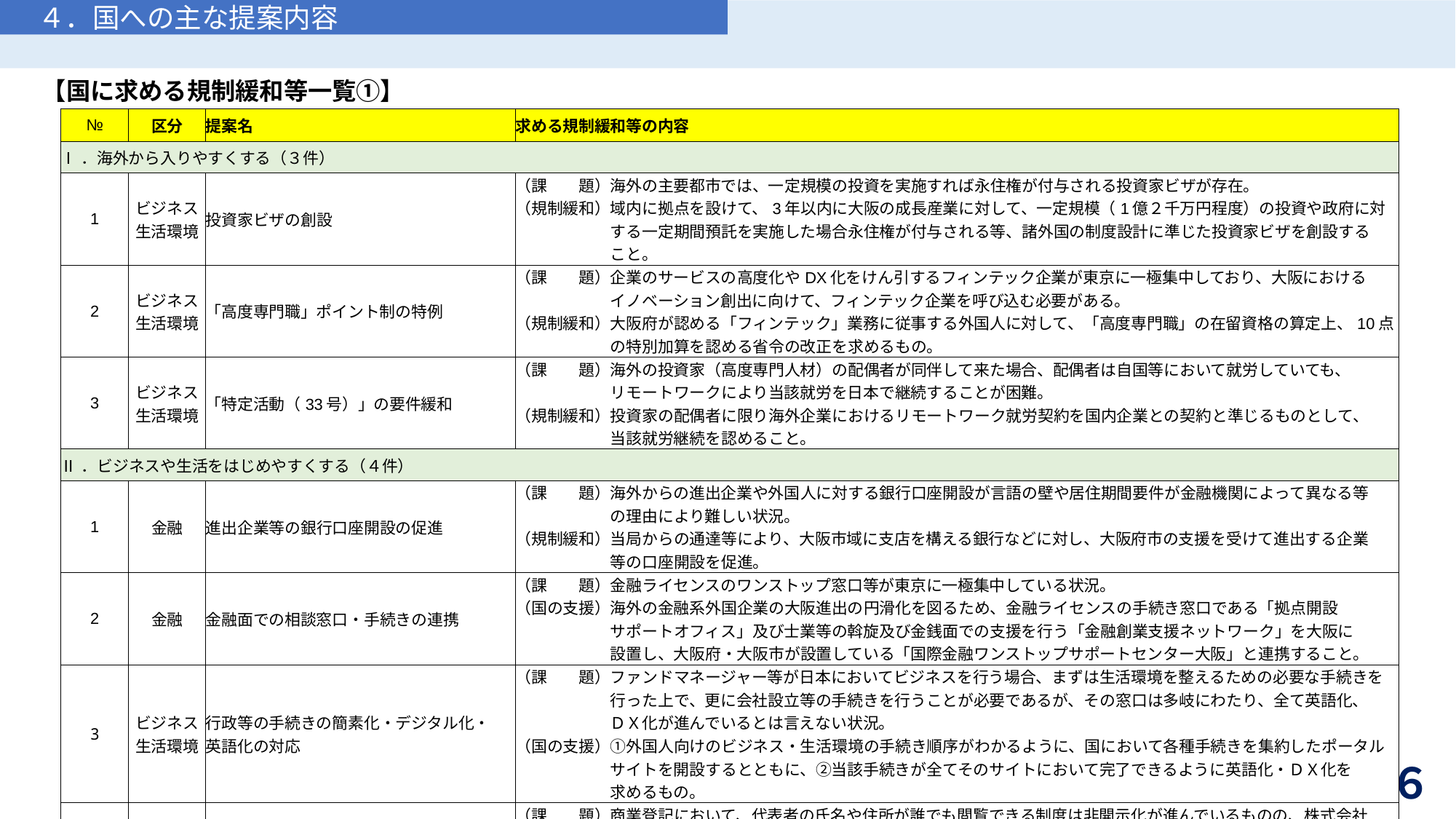

４．国への主な提案内容

【国に求める規制緩和等一覧①】
| № | 区分 | 提案名 | 求める規制緩和等の内容 |
| --- | --- | --- | --- |
| Ⅰ．海外から入りやすくする（３件） |  |  |  |
| 1 | ビジネス 生活環境 | 投資家ビザの創設 | （課　　題）海外の主要都市では、一定規模の投資を実施すれば永住権が付与される投資家ビザが存在。 （規制緩和）域内に拠点を設けて、3年以内に大阪の成長産業に対して、一定規模（1億２千万円程度）の投資や政府に対 　　　　　　する一定期間預託を実施した場合永住権が付与される等、諸外国の制度設計に準じた投資家ビザを創設する 　　　　　　こと。 |
| 2 | ビジネス 生活環境 | 「高度専門職」ポイント制の特例 | （課　　題）企業のサービスの高度化やDX化をけん引するフィンテック企業が東京に一極集中しており、大阪における 　　　　　　イノベーション創出に向けて、フィンテック企業を呼び込む必要がある。 （規制緩和）大阪府が認める「フィンテック」業務に従事する外国人に対して、「高度専門職」の在留資格の算定上、10点 　　　　　　の特別加算を認める省令の改正を求めるもの。 |
| 3 | ビジネス 生活環境 | 「特定活動（33号）」の要件緩和 | （課　　題）海外の投資家（高度専門人材）の配偶者が同伴して来た場合、配偶者は自国等において就労していても、 　　　　　　リモートワークにより当該就労を日本で継続することが困難。　　　　 （規制緩和）投資家の配偶者に限り海外企業におけるリモートワーク就労契約を国内企業との契約と準じるものとして、 　　　　　　当該就労継続を認めること。 |
| Ⅱ．ビジネスや生活をはじめやすくする（４件） |  |  |  |
| 1 | 金融 | 進出企業等の銀行口座開設の促進 | （課　　題）海外からの進出企業や外国人に対する銀行口座開設が言語の壁や居住期間要件が金融機関によって異なる等 　　　　　　の理由により難しい状況。 |
|  |  |  | （規制緩和）当局からの通達等により、大阪市域に支店を構える銀行などに対し、大阪府市の支援を受けて進出する企業 　　　　　　等の口座開設を促進。 |
| 2 | 金融 | 金融面での相談窓口・手続きの連携 | （課　　題）金融ライセンスのワンストップ窓口等が東京に一極集中している状況。 （国の支援）海外の金融系外国企業の大阪進出の円滑化を図るため、金融ライセンスの手続き窓口である「拠点開設 　　　　　　サポートオフィス」及び士業等の斡旋及び金銭面での支援を行う「金融創業支援ネットワーク」を大阪に 　　　　　　設置し、大阪府・大阪市が設置している「国際金融ワンストップサポートセンター大阪」と連携すること。 |
| 3 | ビジネス 生活環境 | 行政等の手続きの簡素化・デジタル化・ 英語化の対応 | （課　　題）ファンドマネージャー等が日本においてビジネスを行う場合、まずは生活環境を整えるための必要な手続きを 　　　　　　行った上で、更に会社設立等の手続きを行うことが必要であるが、その窓口は多岐にわたり、全て英語化、 　　　　　　ＤＸ化が進んでいるとは言えない状況。 （国の支援）①外国人向けのビジネス・生活環境の手続き順序がわかるように、国において各種手続きを集約したポータル 　　　　　　サイトを開設するとともに、②当該手続きが全てそのサイトにおいて完了できるように英語化・ＤＸ化を 　　　　　　求めるもの。 |
| 4 | ビジネス 生活環境 | 商業登記の非開示化 | （課　　題）商業登記において、代表者の氏名や住所が誰でも閲覧できる制度は非開示化が進んでいるものの、株式会社　 　　　　　　以外は適用されない。 （規制緩和）商業登記においては、株式会社のみならず、一般社団法人などにおける代表者の住所等も非開示を可能とする 　　　　　　こと。 |
６